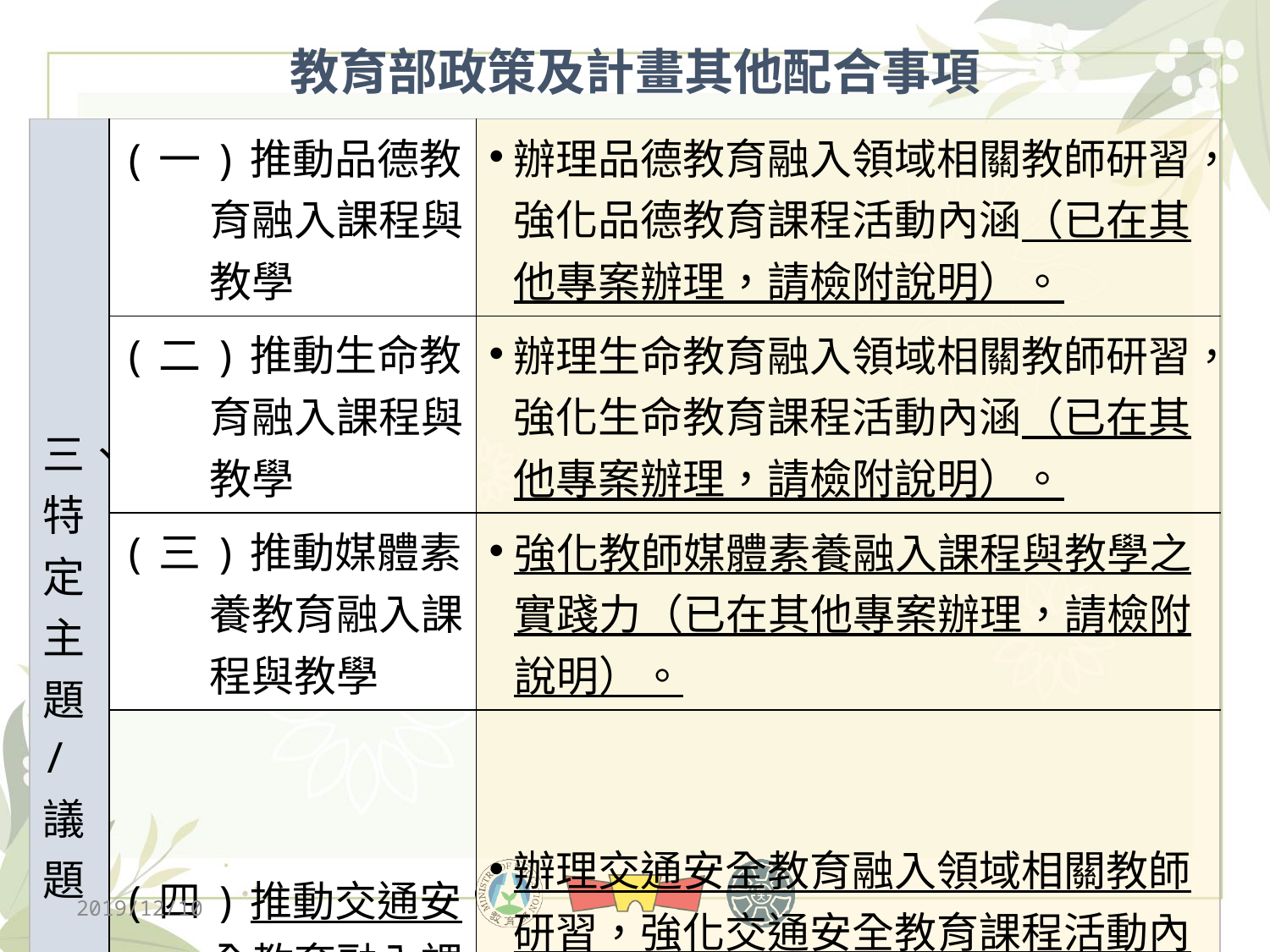

# 教育部政策及計畫其他配合事項
| 三、特定主題/議題 | (一)推動品德教育融入課程與教學 | 辦理品德教育融入領域相關教師研習，強化品德教育課程活動內涵（已在其他專案辦理，請檢附說明）。 |
| --- | --- | --- |
|  | (二)推動生命教育融入課程與教學 | 辦理生命教育融入領域相關教師研習，強化生命教育課程活動內涵（已在其他專案辦理，請檢附說明）。 |
|  | (三)推動媒體素養教育融入課程與教學 | 強化教師媒體素養融入課程與教學之實踐力（已在其他專案辦理，請檢附說明）。 |
|  | (四)推動交通安全教育融入課程與教學 | 辦理交通安全教育融入領域相關教師研習，強化交通安全教育課程活動內涵。（已在其他專案辦理請檢附說明）。 |
2019/12/10